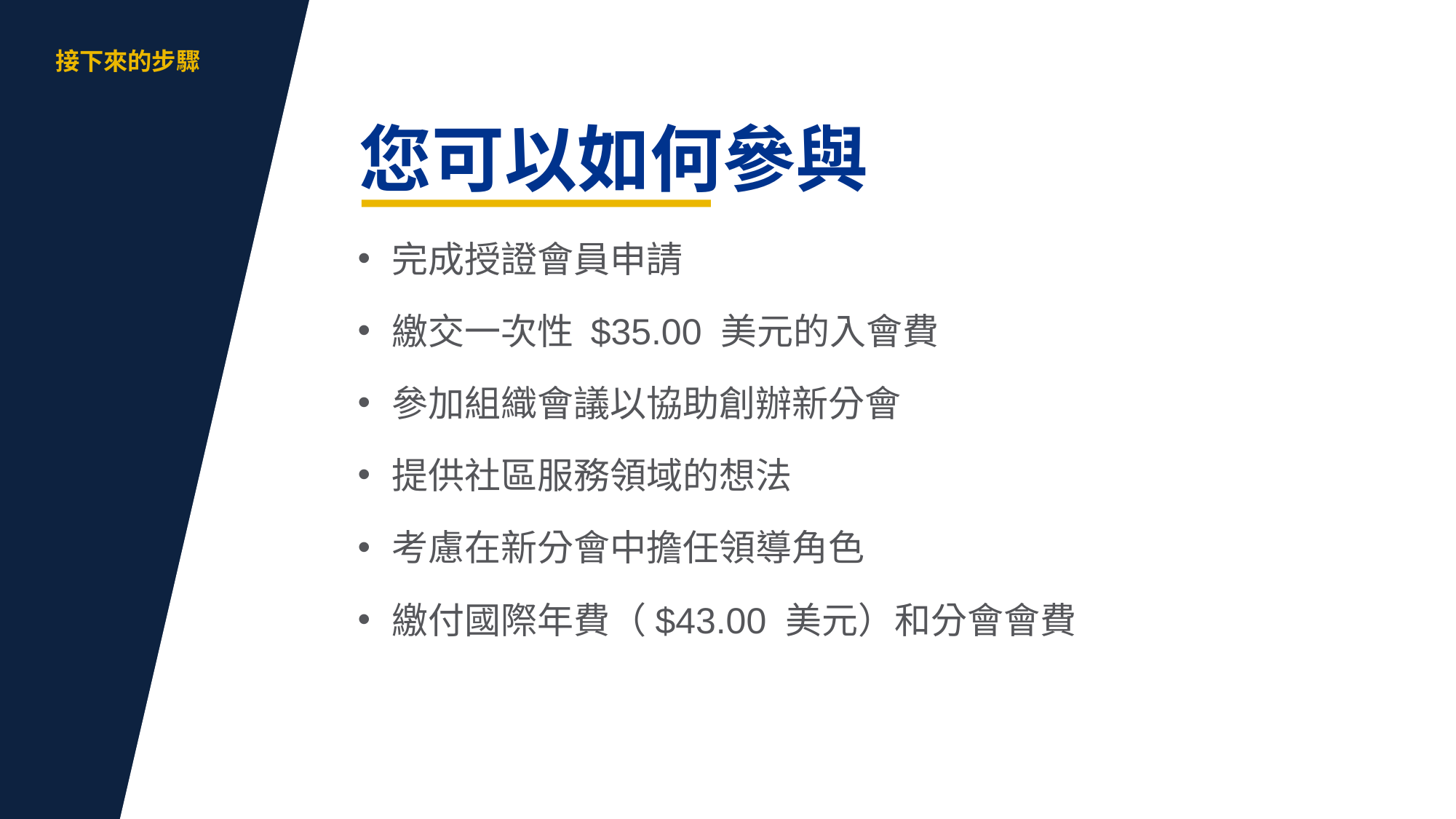

aa

接下來的步驟
您可以如何參與

完成授證會員申請

繳交一次性 $35.00 美元的入會費

參加組織會議以協助創辦新分會

提供社區服務領域的想法

考慮在新分會中擔任領導角色

繳付國際年費（$43.00 美元）和分會會費
15